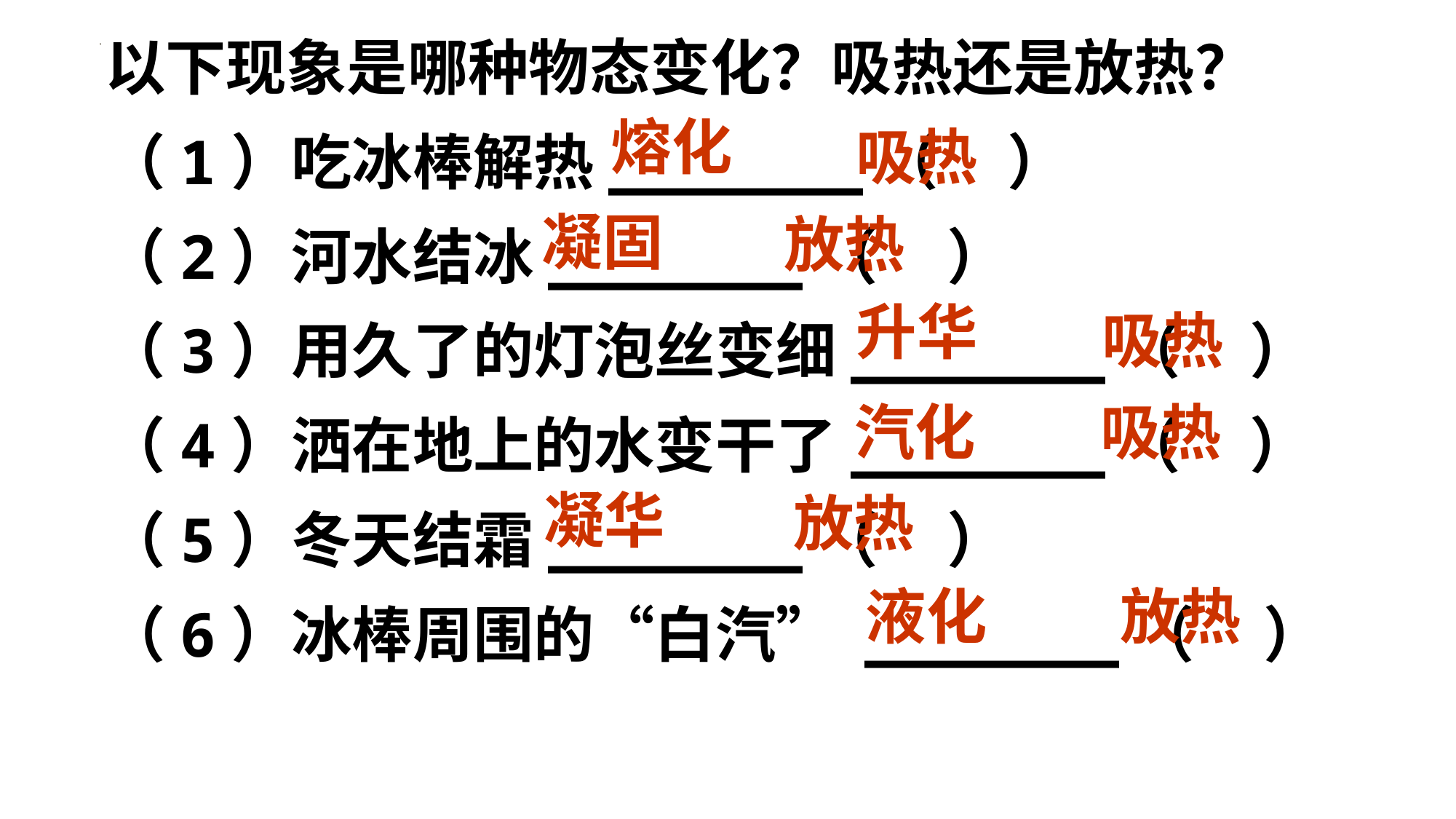

以下现象是哪种物态变化？吸热还是放热？
（1）吃冰棒解热_______（     ）
（2）河水结冰_______（     ）
（3）用久了的灯泡丝变细_______（     ）
（4）洒在地上的水变干了_______（     ）
（5）冬天结霜_______（     ）
（6）冰棒周围的“白汽” _______（     ）
熔化
吸热
凝固
放热
升华
吸热
汽化
吸热
凝华
放热
液化
放热